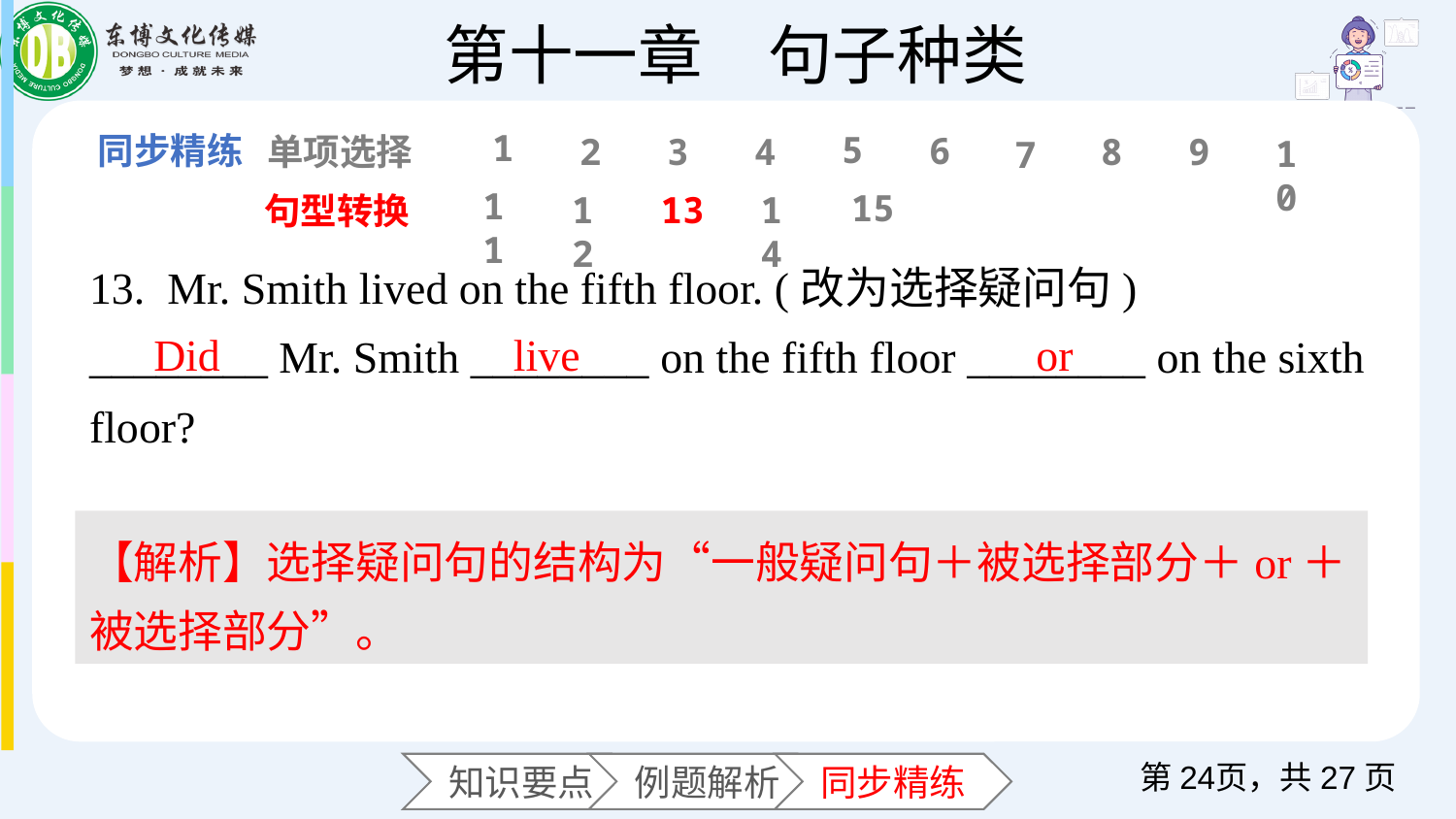

1
5
6
单项选择
2
3
4
8
9
10
7
11
15
12
13
14
句型转换
13.  Mr. Smith lived on the fifth floor. (改为选择疑问句)
________ Mr. Smith ________ on the fifth floor ________ on the sixth floor?
Did
live
or
【解析】选择疑问句的结构为“一般疑问句＋被选择部分＋or＋被选择部分”。